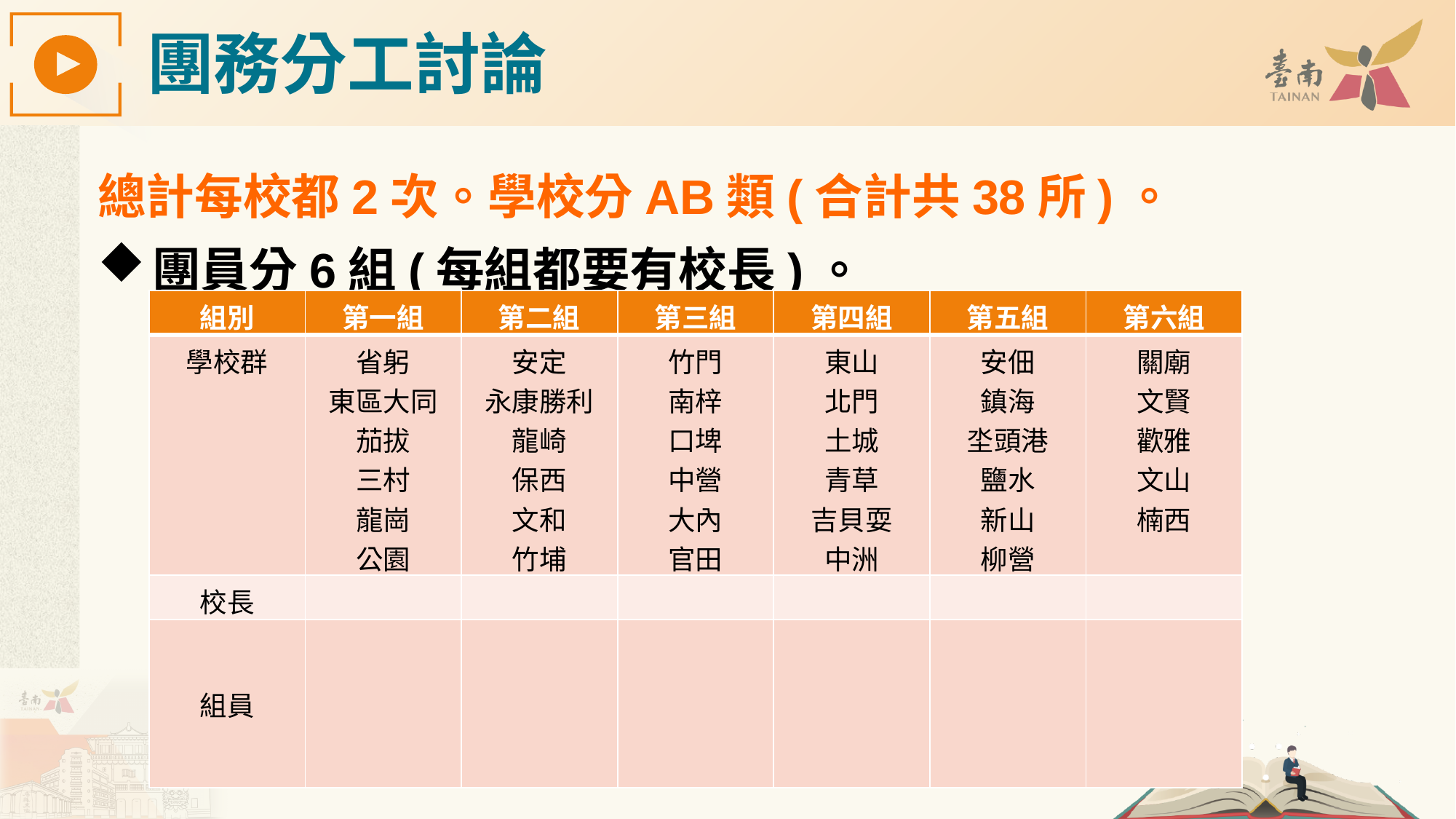

團務分工討論

總計每校都2次。學校分AB類(合計共38所)。
團員分6組(每組都要有校長)。
| 組別 | 第一組 | 第二組 | 第三組 | 第四組 | 第五組 | 第六組 |
| --- | --- | --- | --- | --- | --- | --- |
| 學校群 | 省躬 東區大同 茄拔 三村 龍崗 公園 文昌 | 安定 永康勝利 龍崎 保西 文和 竹埔 | 竹門 南梓 口埤 中營 大內 官田 青山 | 東山 北門 土城 青草 吉貝耍 中洲 東原 | 安佃 鎮海 坔頭港 鹽水 新山 柳營 | 關廟 文賢 歡雅 文山 楠西 |
| 校長 |  |  |  |  |  |  |
| 組員 |  |  |  |  |  |  |